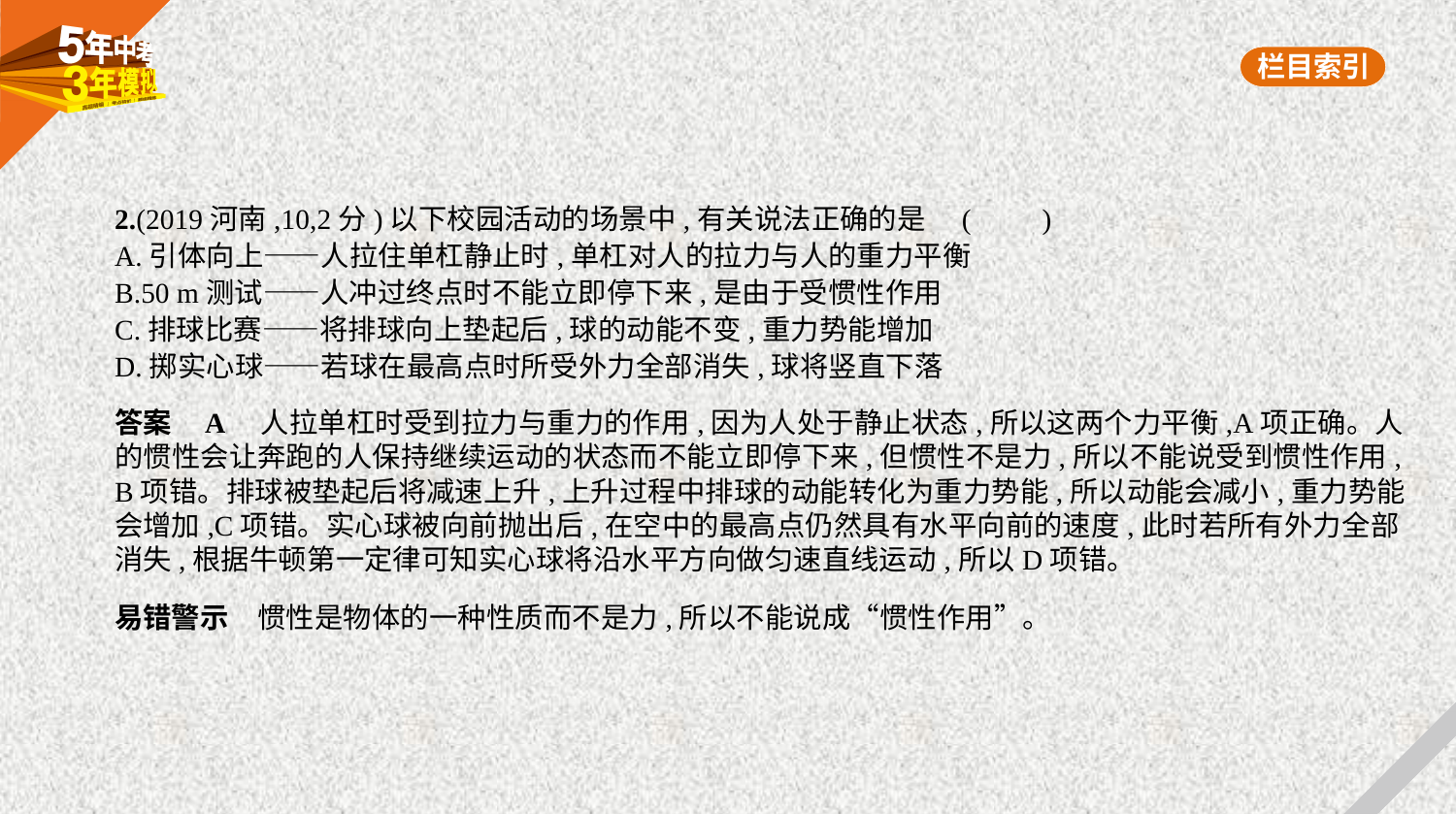

2.(2019河南,10,2分)以下校园活动的场景中,有关说法正确的是 (　　)
A.引体向上——人拉住单杠静止时,单杠对人的拉力与人的重力平衡
B.50 m测试——人冲过终点时不能立即停下来,是由于受惯性作用
C.排球比赛——将排球向上垫起后,球的动能不变,重力势能增加
D.掷实心球——若球在最高点时所受外力全部消失,球将竖直下落
答案    A　人拉单杠时受到拉力与重力的作用,因为人处于静止状态,所以这两个力平衡,A项正确。人
的惯性会让奔跑的人保持继续运动的状态而不能立即停下来,但惯性不是力,所以不能说受到惯性作用,
B项错。排球被垫起后将减速上升,上升过程中排球的动能转化为重力势能,所以动能会减小,重力势能
会增加,C项错。实心球被向前抛出后,在空中的最高点仍然具有水平向前的速度,此时若所有外力全部
消失,根据牛顿第一定律可知实心球将沿水平方向做匀速直线运动,所以D项错。
易错警示　惯性是物体的一种性质而不是力,所以不能说成“惯性作用”。